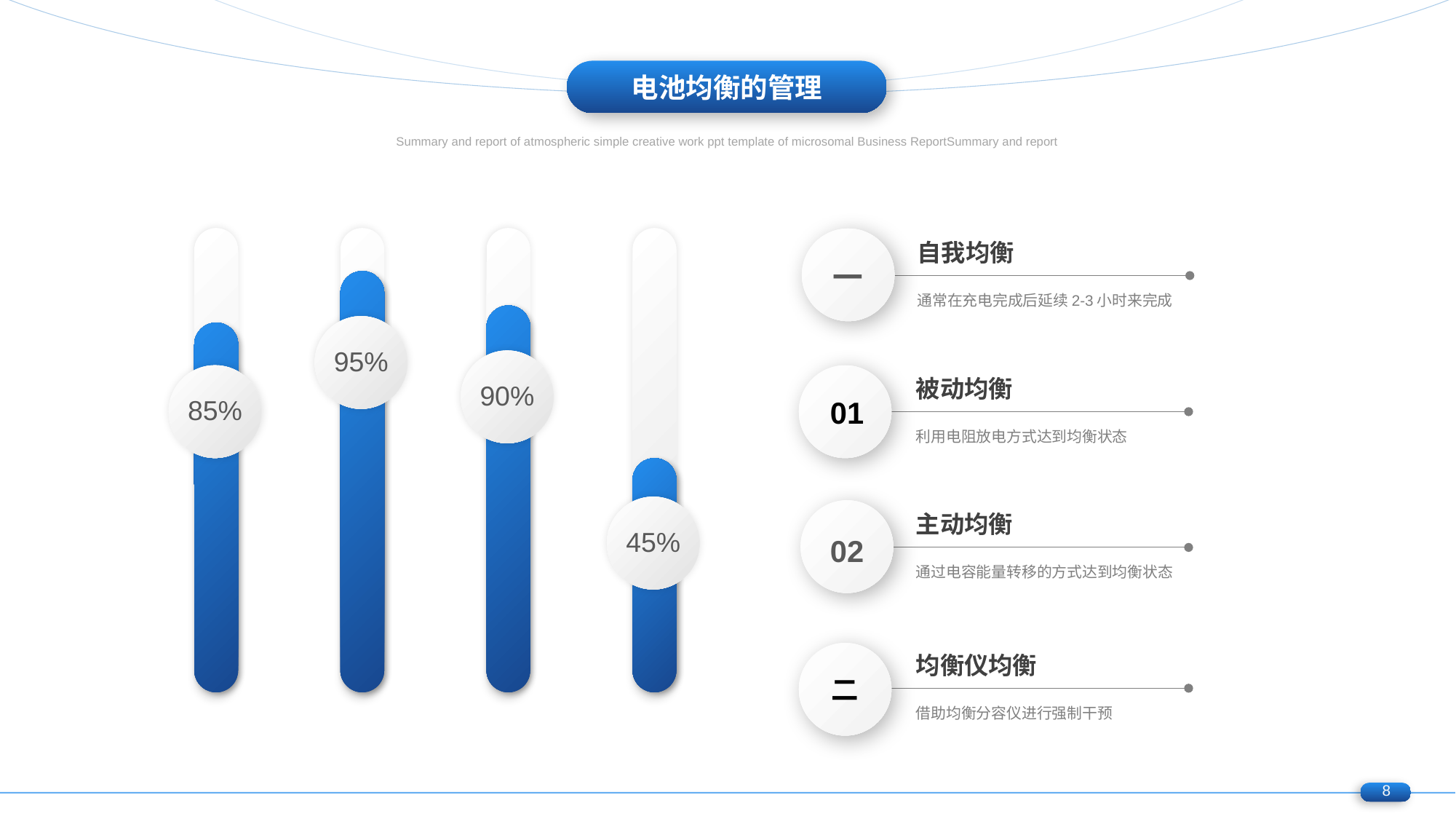

电池均衡的管理

自我均衡
一

通常在充电完成后延续2-3小时来完成

95%

被动均衡
90%
85%
01
利用电阻放电方式达到均衡状态

主动均衡
45%
02
通过电容能量转移的方式达到均衡状态
二
均衡仪均衡
借助均衡分容仪进行强制干预